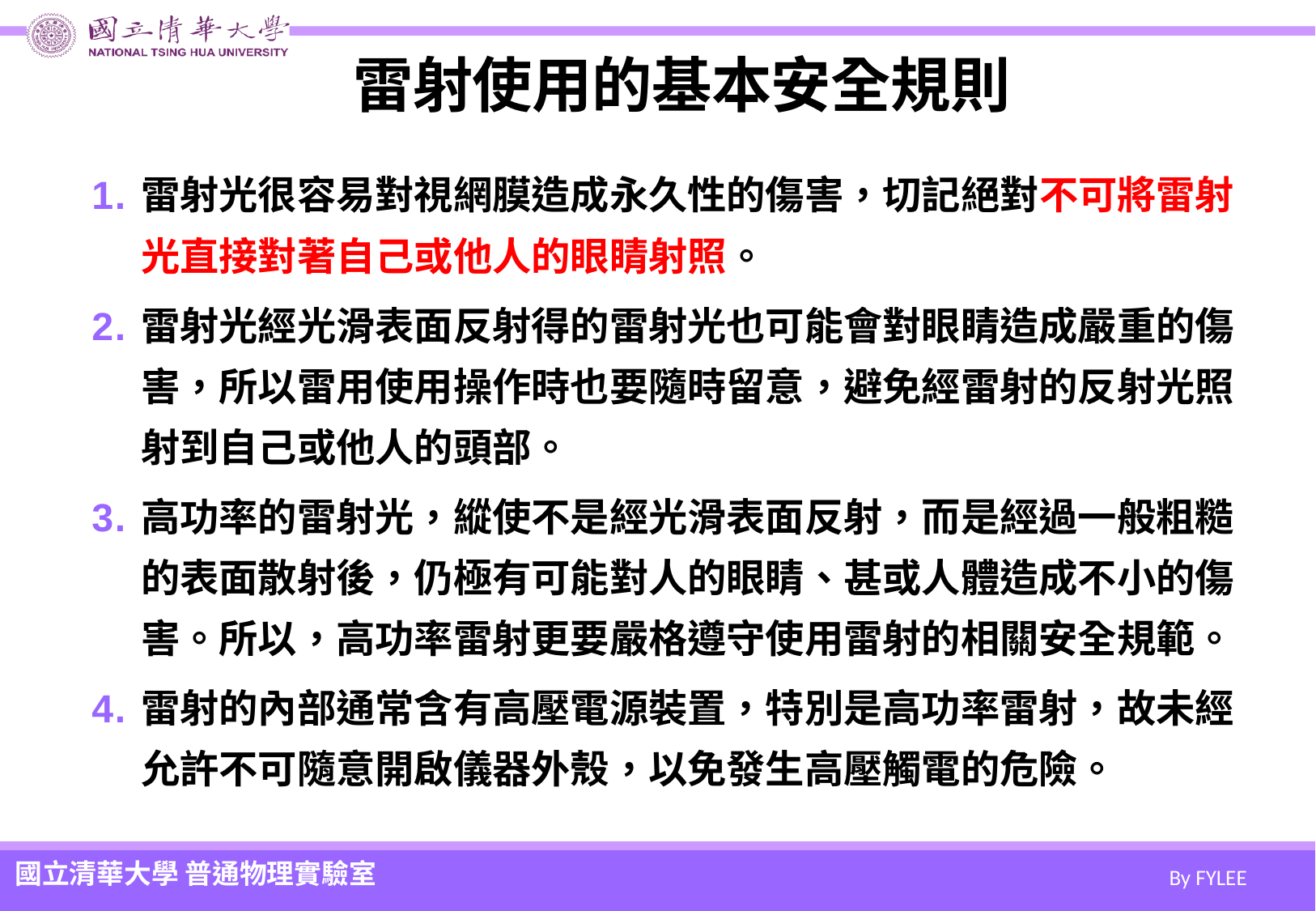

# 雷射使用的基本安全規則
雷射光很容易對視網膜造成永久性的傷害，切記絕對不可將雷射光直接對著自己或他人的眼睛射照。
雷射光經光滑表面反射得的雷射光也可能會對眼睛造成嚴重的傷害，所以雷用使用操作時也要隨時留意，避免經雷射的反射光照射到自己或他人的頭部。
高功率的雷射光，縱使不是經光滑表面反射，而是經過一般粗糙的表面散射後，仍極有可能對人的眼睛、甚或人體造成不小的傷害。所以，高功率雷射更要嚴格遵守使用雷射的相關安全規範。
雷射的內部通常含有高壓電源裝置，特別是高功率雷射，故未經允許不可隨意開啟儀器外殼，以免發生高壓觸電的危險。